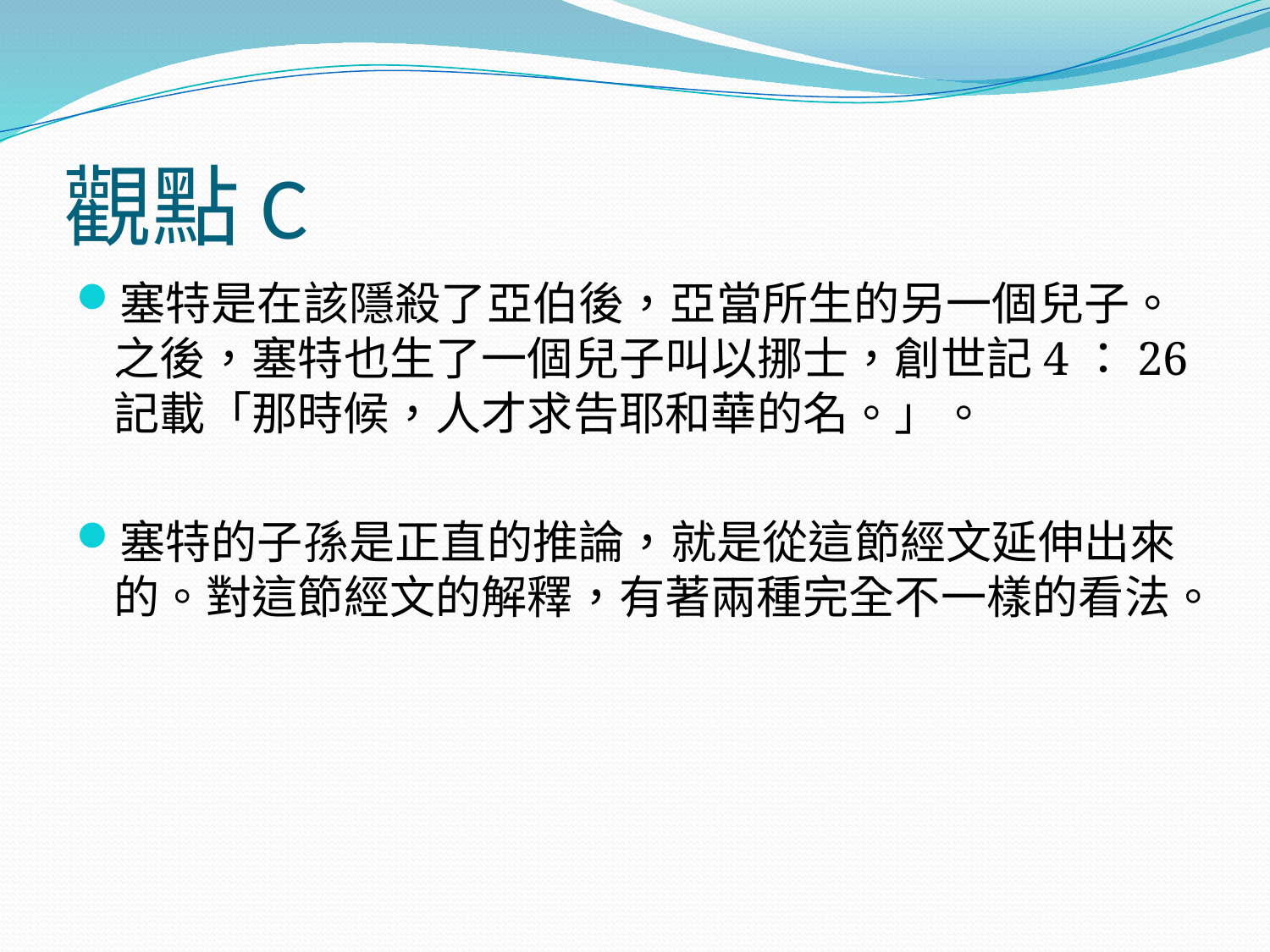

# 觀點C
塞特是在該隱殺了亞伯後，亞當所生的另一個兒子。之後，塞特也生了一個兒子叫以挪士，創世記4：26記載「那時候，人才求告耶和華的名。」。

塞特的子孫是正直的推論，就是從這節經文延伸出來的。對這節經文的解釋，有著兩種完全不一樣的看法。